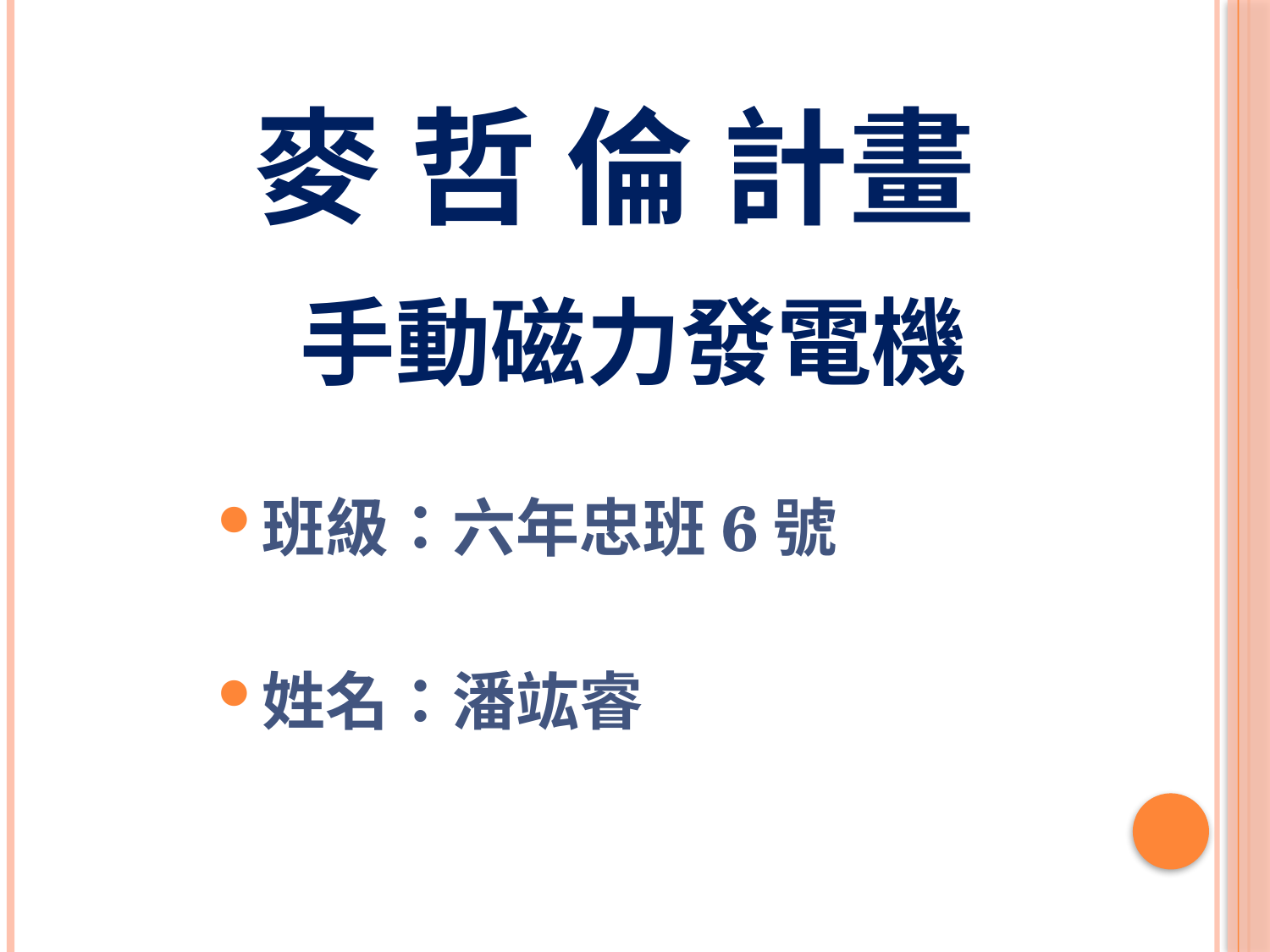

麥 哲 倫 計畫
手動磁力發電機

班級：六年忠班6號

姓名：潘竑睿